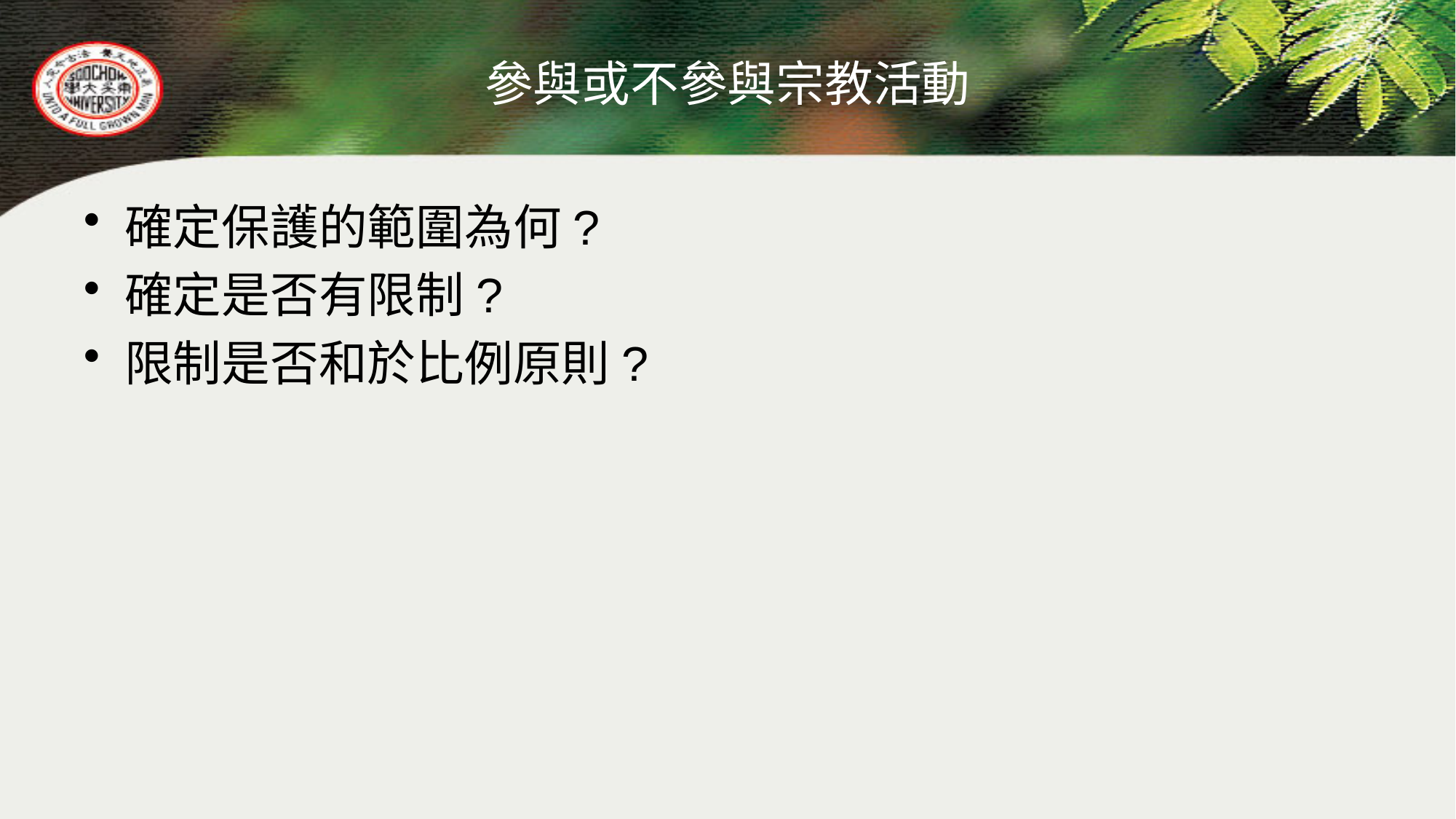

# 參與或不參與宗教活動
確定保護的範圍為何?
確定是否有限制?
限制是否和於比例原則?